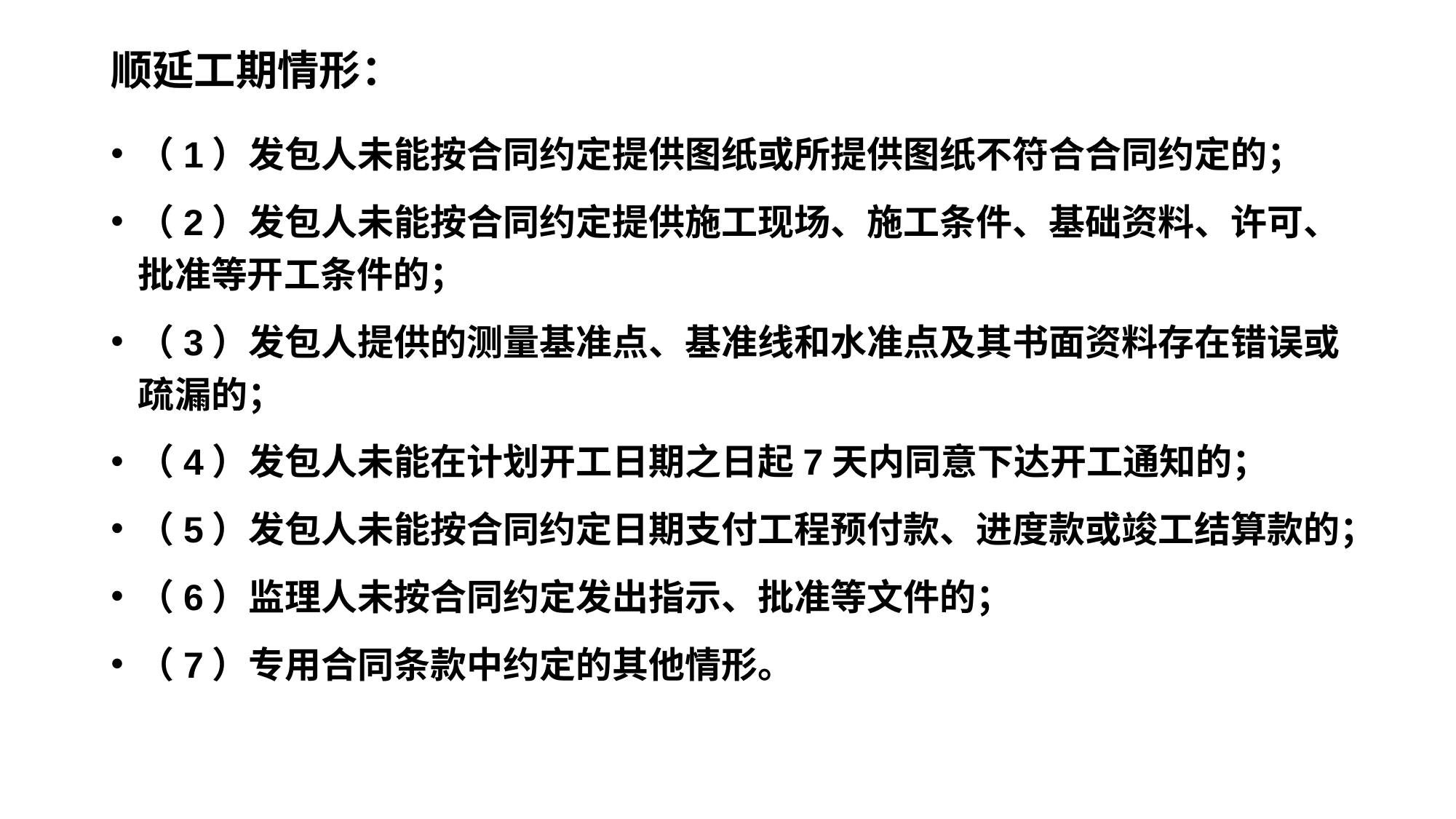

# 顺延工期情形：
（1）发包人未能按合同约定提供图纸或所提供图纸不符合合同约定的；
（2）发包人未能按合同约定提供施工现场、施工条件、基础资料、许可、批准等开工条件的；
（3）发包人提供的测量基准点、基准线和水准点及其书面资料存在错误或疏漏的；
（4）发包人未能在计划开工日期之日起7天内同意下达开工通知的；
（5）发包人未能按合同约定日期支付工程预付款、进度款或竣工结算款的；
（6）监理人未按合同约定发出指示、批准等文件的；
（7）专用合同条款中约定的其他情形。